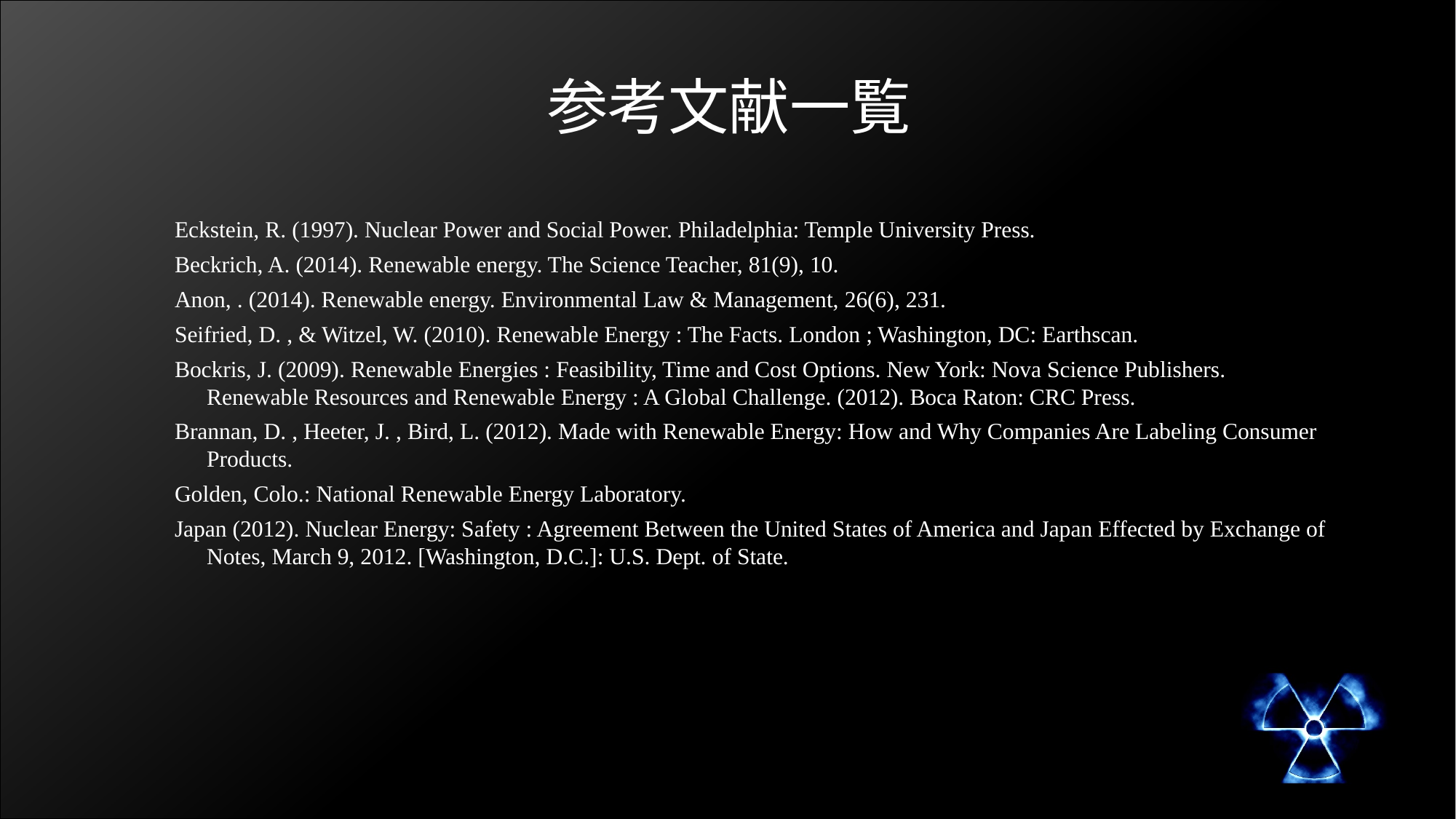

# 参考文献一覧
Eckstein, R. (1997). Nuclear Power and Social Power. Philadelphia: Temple University Press.
Beckrich, A. (2014). Renewable energy. The Science Teacher, 81(9), 10.
Anon, . (2014). Renewable energy. Environmental Law & Management, 26(6), 231.
Seifried, D. , & Witzel, W. (2010). Renewable Energy : The Facts. London ; Washington, DC: Earthscan.
Bockris, J. (2009). Renewable Energies : Feasibility, Time and Cost Options. New York: Nova Science Publishers.		Renewable Resources and Renewable Energy : A Global Challenge. (2012). Boca Raton: CRC Press.
Brannan, D. , Heeter, J. , Bird, L. (2012). Made with Renewable Energy: How and Why Companies Are Labeling Consumer Products.
Golden, Colo.: National Renewable Energy Laboratory.
Japan (2012). Nuclear Energy: Safety : Agreement Between the United States of America and Japan Effected by Exchange of Notes, March 9, 2012. [Washington, D.C.]: U.S. Dept. of State.